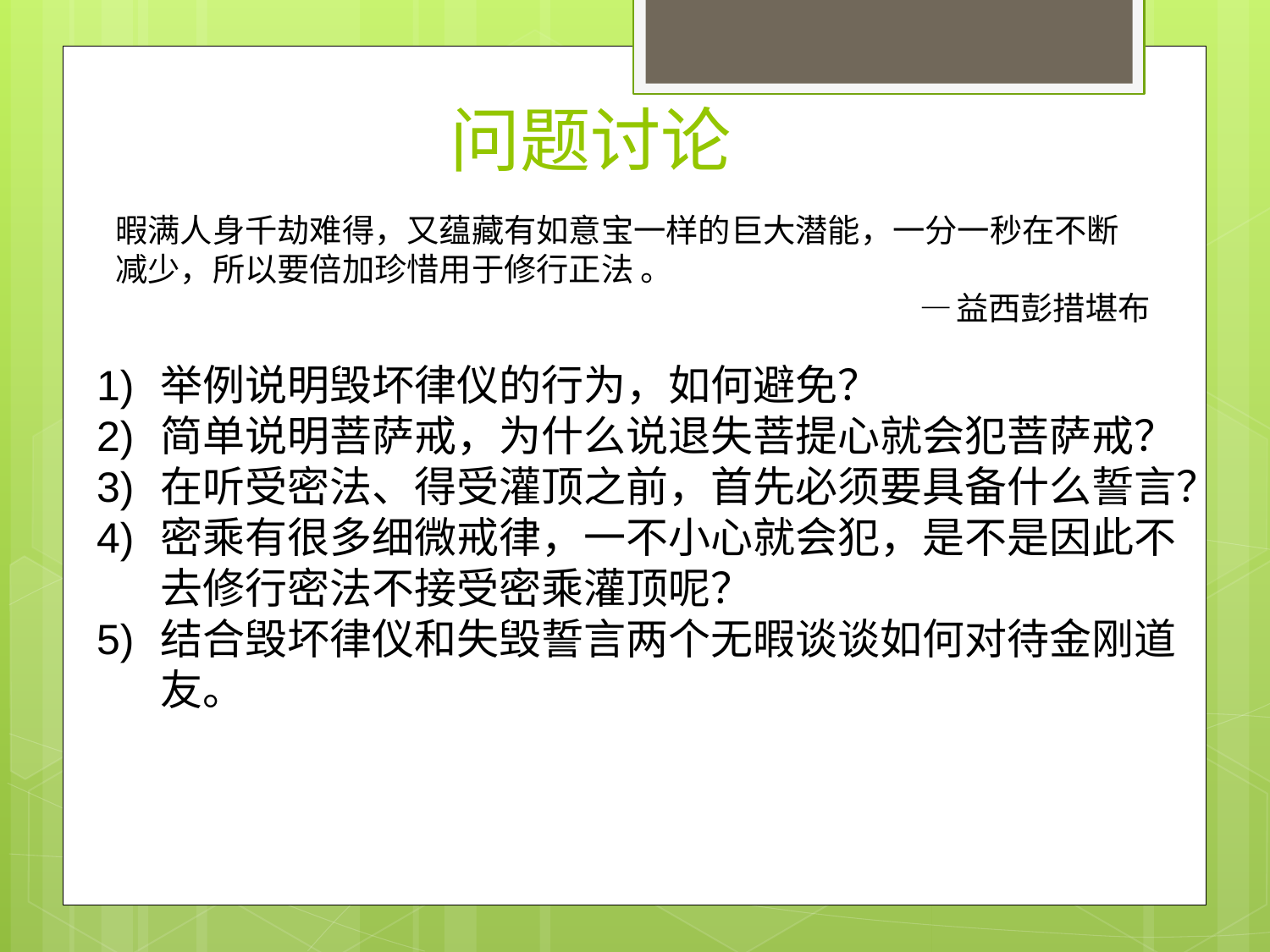

# 问题讨论
暇满人身千劫难得，又蕴藏有如意宝一样的巨大潜能，一分一秒在不断减少，所以要倍加珍惜用于修行正法 。
    —益西彭措堪布
举例说明毁坏律仪的行为，如何避免？
简单说明菩萨戒，为什么说退失菩提心就会犯菩萨戒？
在听受密法、得受灌顶之前，首先必须要具备什么誓言？
密乘有很多细微戒律，一不小心就会犯，是不是因此不去修行密法不接受密乘灌顶呢？
结合毁坏律仪和失毁誓言两个无暇谈谈如何对待金刚道友。